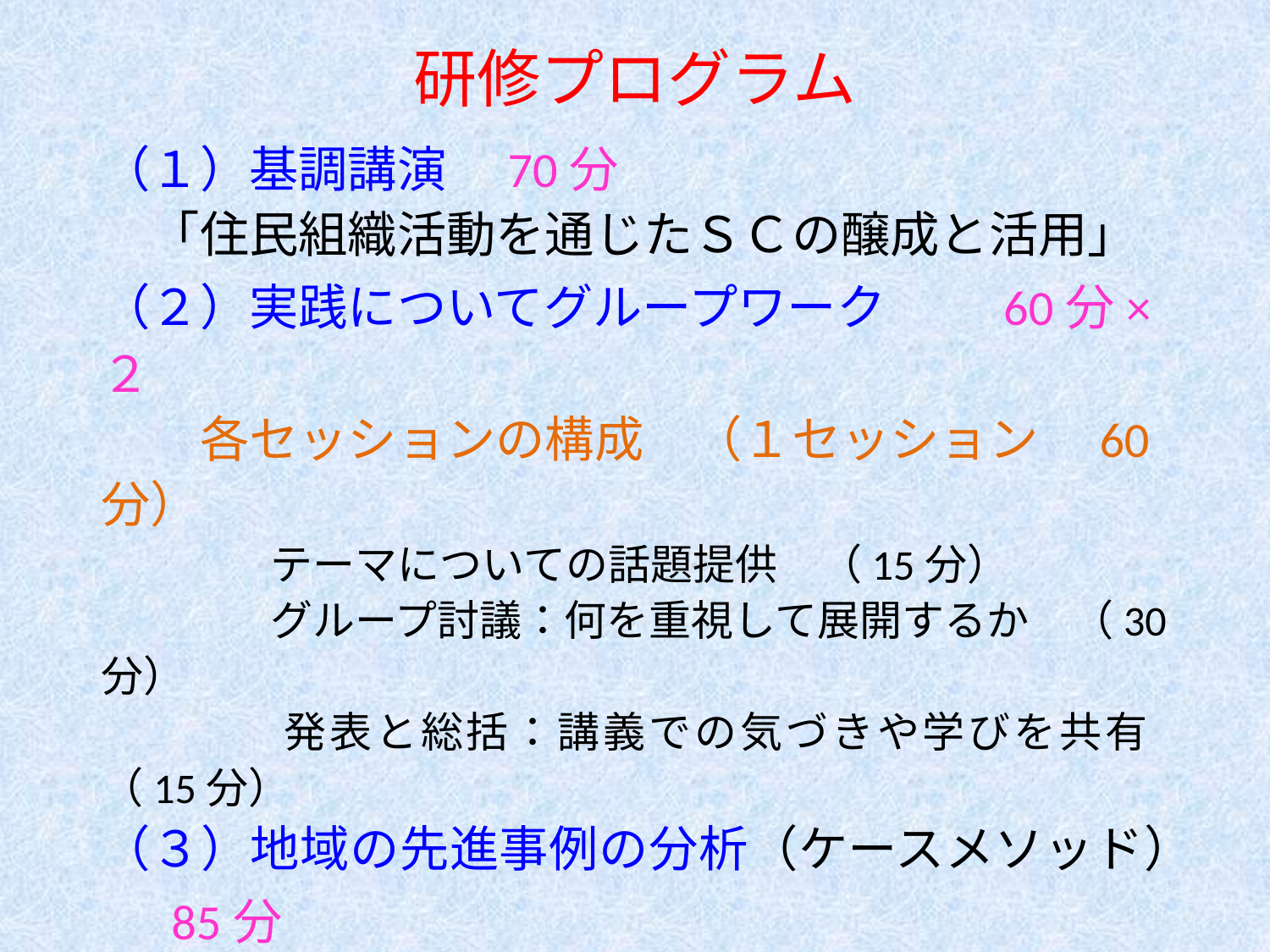

# 研修プログラム
（１）基調講演　70分
　「住民組織活動を通じたＳＣの醸成と活用」
（２）実践についてグループワーク　　60分× ２
　　各セッションの構成　（１セッション　60分）
　　　　テーマについての話題提供　（15分）
　　　　グループ討議：何を重視して展開するか　（30分）
　　　　発表と総括：講義での気づきや学びを共有　（15分）
（３）地域の先進事例の分析（ケースメソッド）　85分
　　事例の前半部分（ターニングポイントまで）の紹介　（10分）
　　グループ討議：自分だったら，どう展開するか　（25分）
　　事例の後半部分（その後の展開）の紹介（15分）
　　グループ討議：この事例からの学びを話し合う　（20分）
　　発表と総括：事例からの学ぶべきポイントを共有（15分）